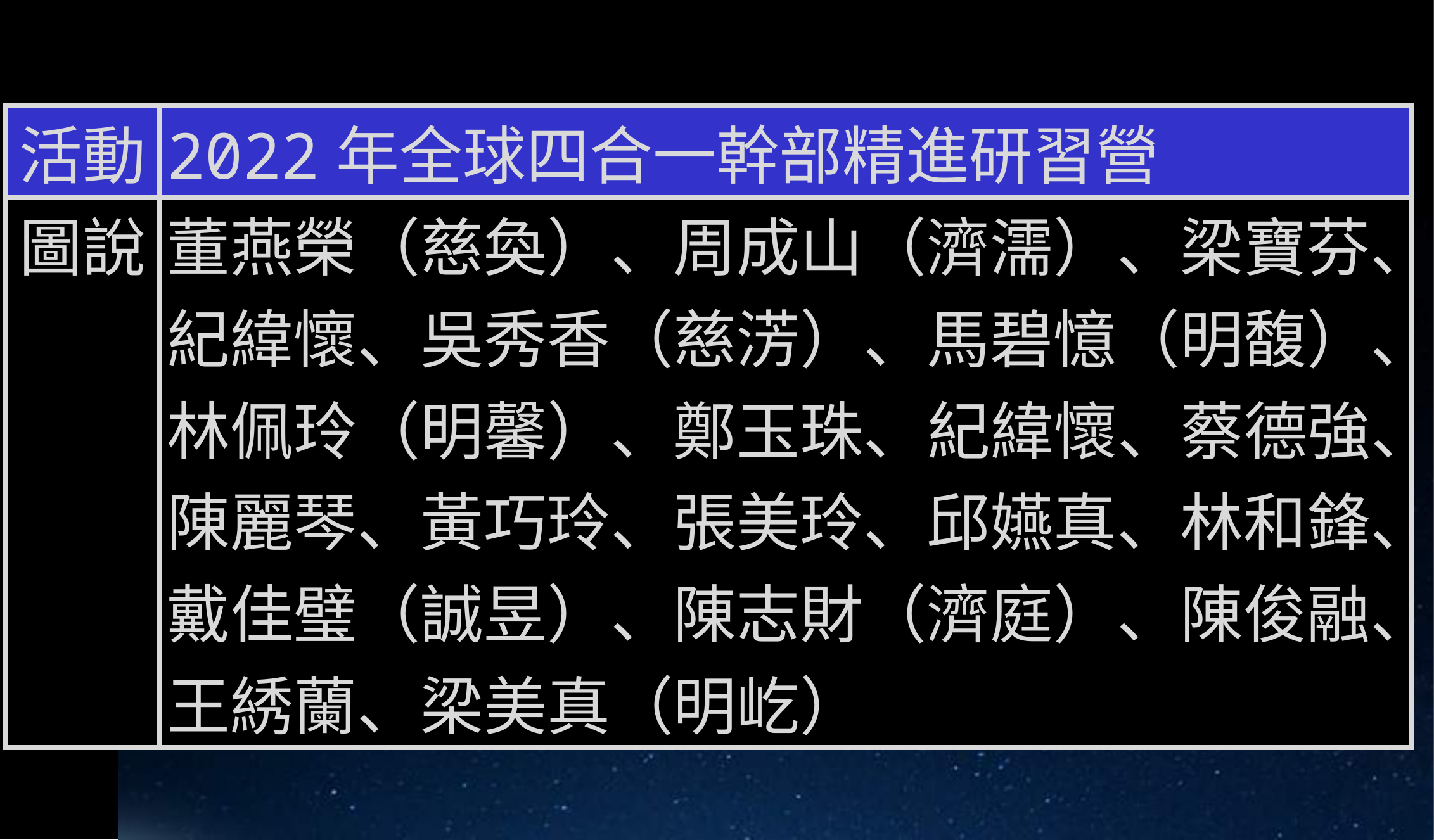

| 活動 | 2022年全球四合一幹部精進研習營 |
| --- | --- |
| 圖說 | 董燕榮（慈奐）、周成山（濟濡）、梁寶芬、紀緯懷、吳秀香（慈淓）、馬碧憶（明馥）、林佩玲（明馨）、鄭玉珠、紀緯懷、蔡德強、陳麗琴、黃巧玲、張美玲、邱嬿真、林和鋒、戴佳璧（誠昱）、陳志財（濟庭）、陳俊融、王綉蘭、梁美真（明屹） |